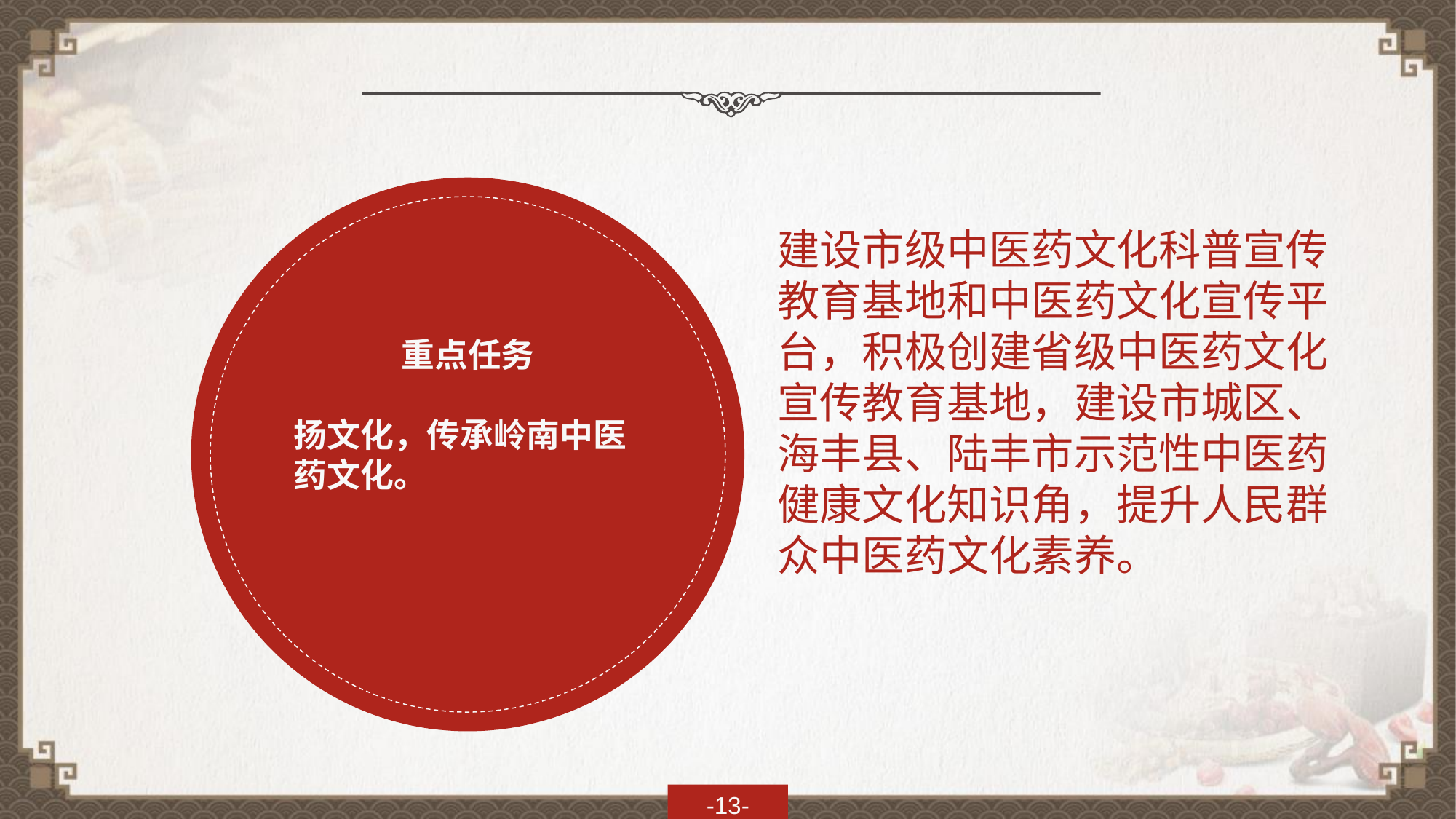

建设市级中医药文化科普宣传教育基地和中医药文化宣传平台，积极创建省级中医药文化宣传教育基地，建设市城区、海丰县、陆丰市示范性中医药健康文化知识角，提升人民群众中医药文化素养。
重点任务
扬文化，传承岭南中医药文化。